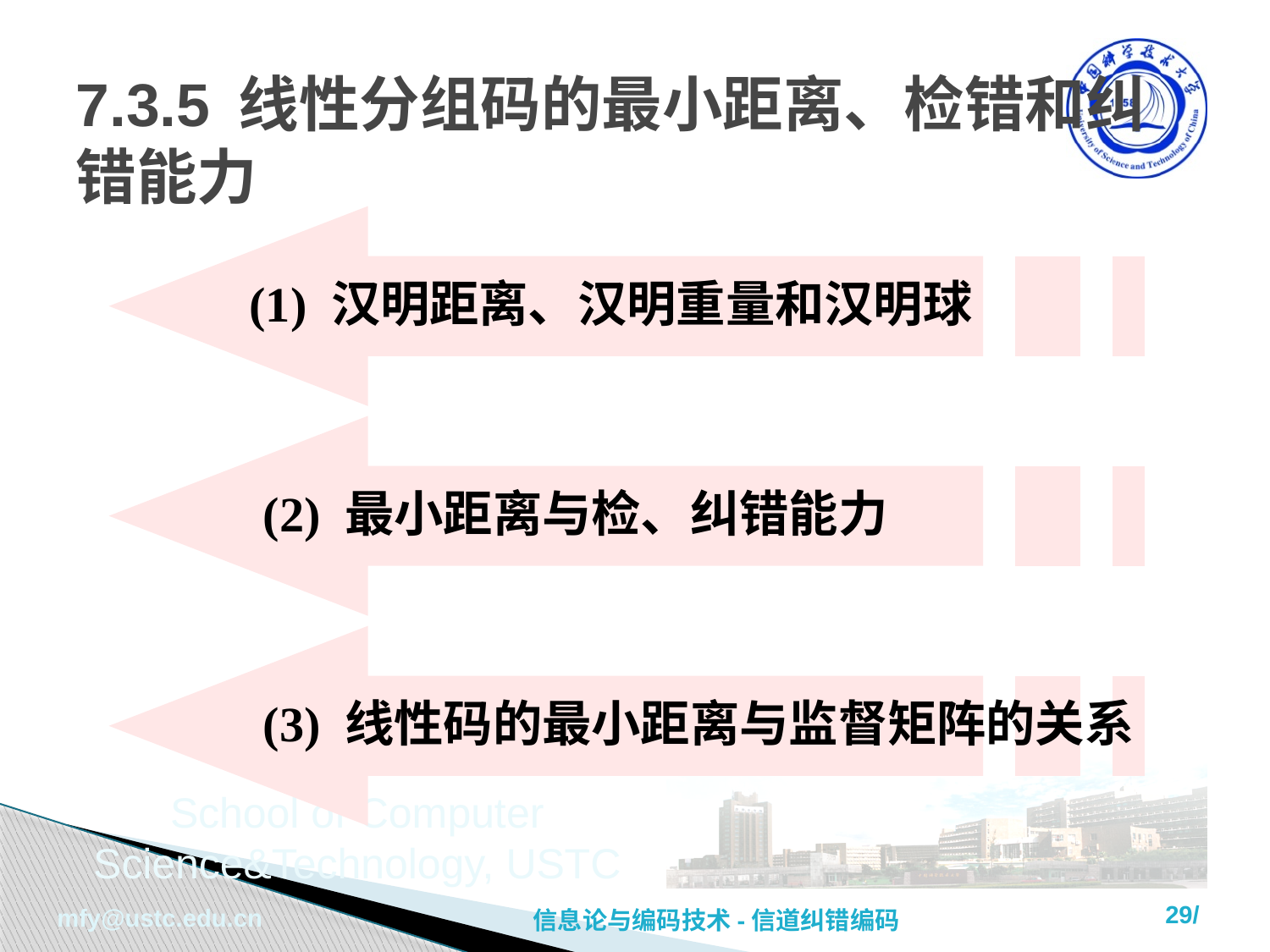

# 7.3.5 线性分组码的最小距离、检错和纠错能力
(1) 汉明距离、汉明重量和汉明球
 (2) 最小距离与检、纠错能力
 (3) 线性码的最小距离与监督矩阵的关系